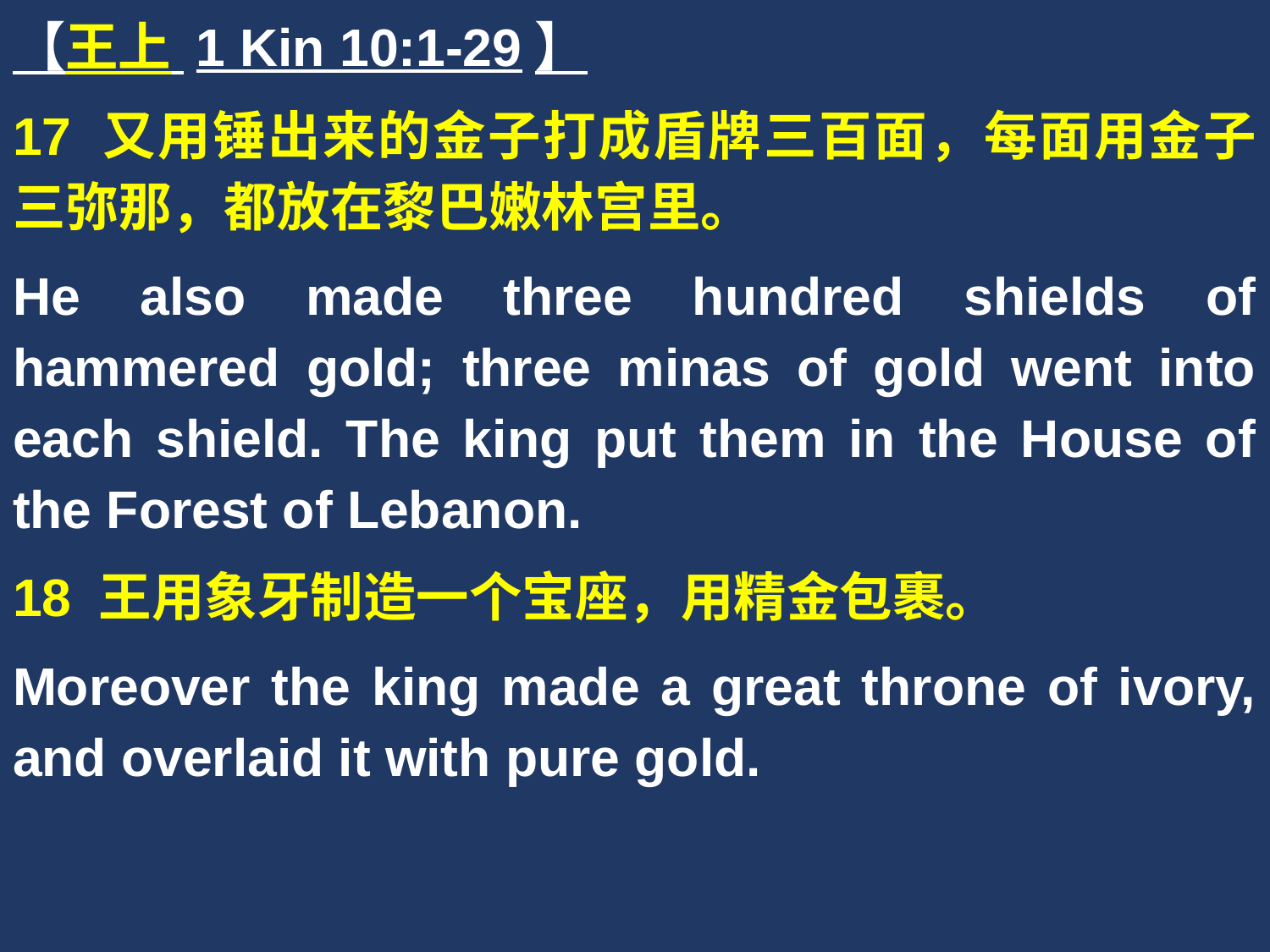

【王上 1 Kin 10:1-29】
17 又用锤出来的金子打成盾牌三百面，每面用金子三弥那，都放在黎巴嫩林宫里。
He also made three hundred shields of hammered gold; three minas of gold went into each shield. The king put them in the House of the Forest of Lebanon.
18 王用象牙制造一个宝座，用精金包裹。
Moreover the king made a great throne of ivory, and overlaid it with pure gold.